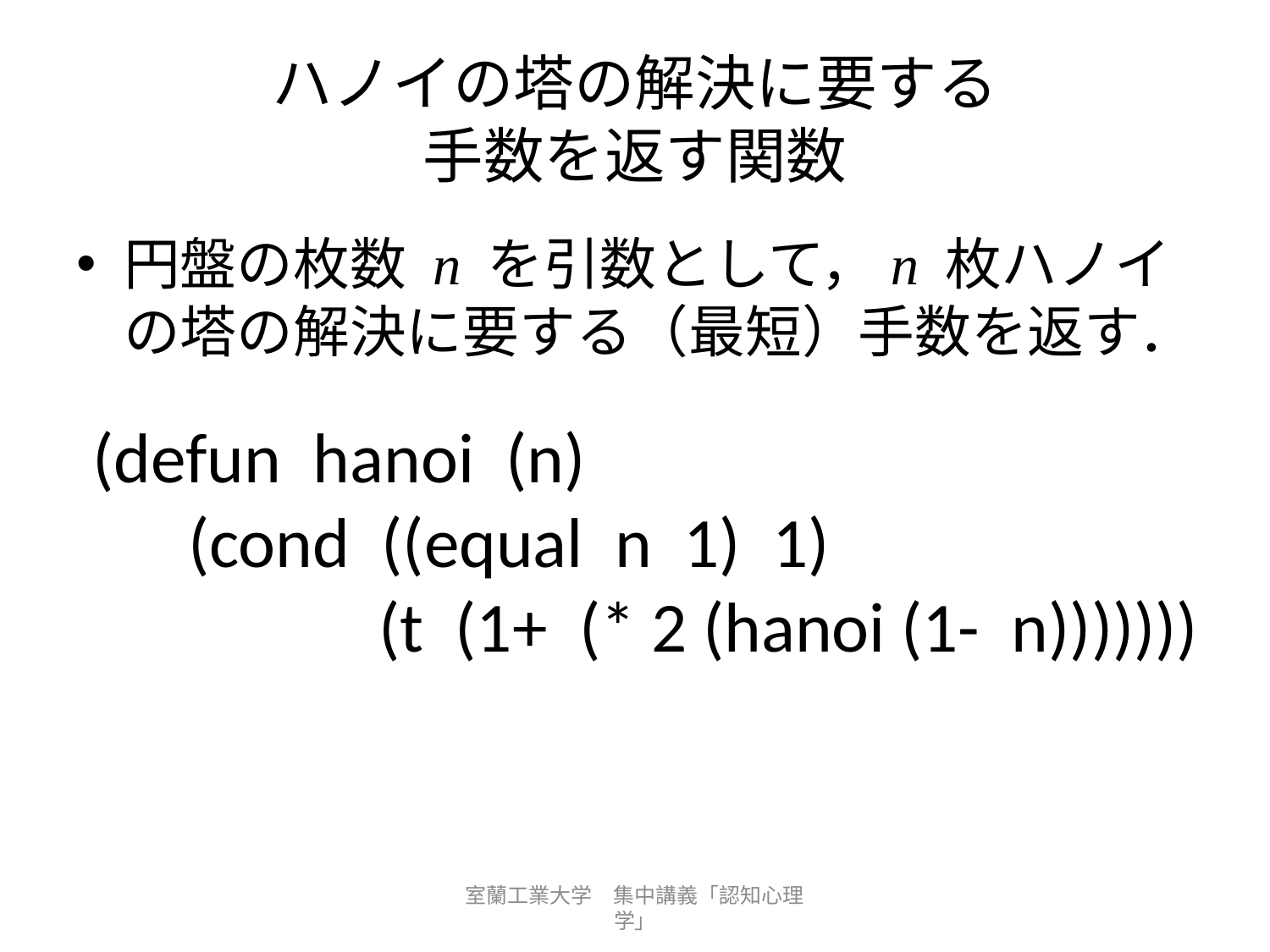

# ハノイの塔の解決に要する 手数を返す関数
円盤の枚数 n を引数として，n 枚ハノイの塔の解決に要する（最短）手数を返す．
(defun  hanoi  (n)
      (cond  ((equal  n  1)  1)
                  (t  (1+  (* 2 (hanoi (1-  n)))))))
室蘭工業大学　集中講義「認知心理学」